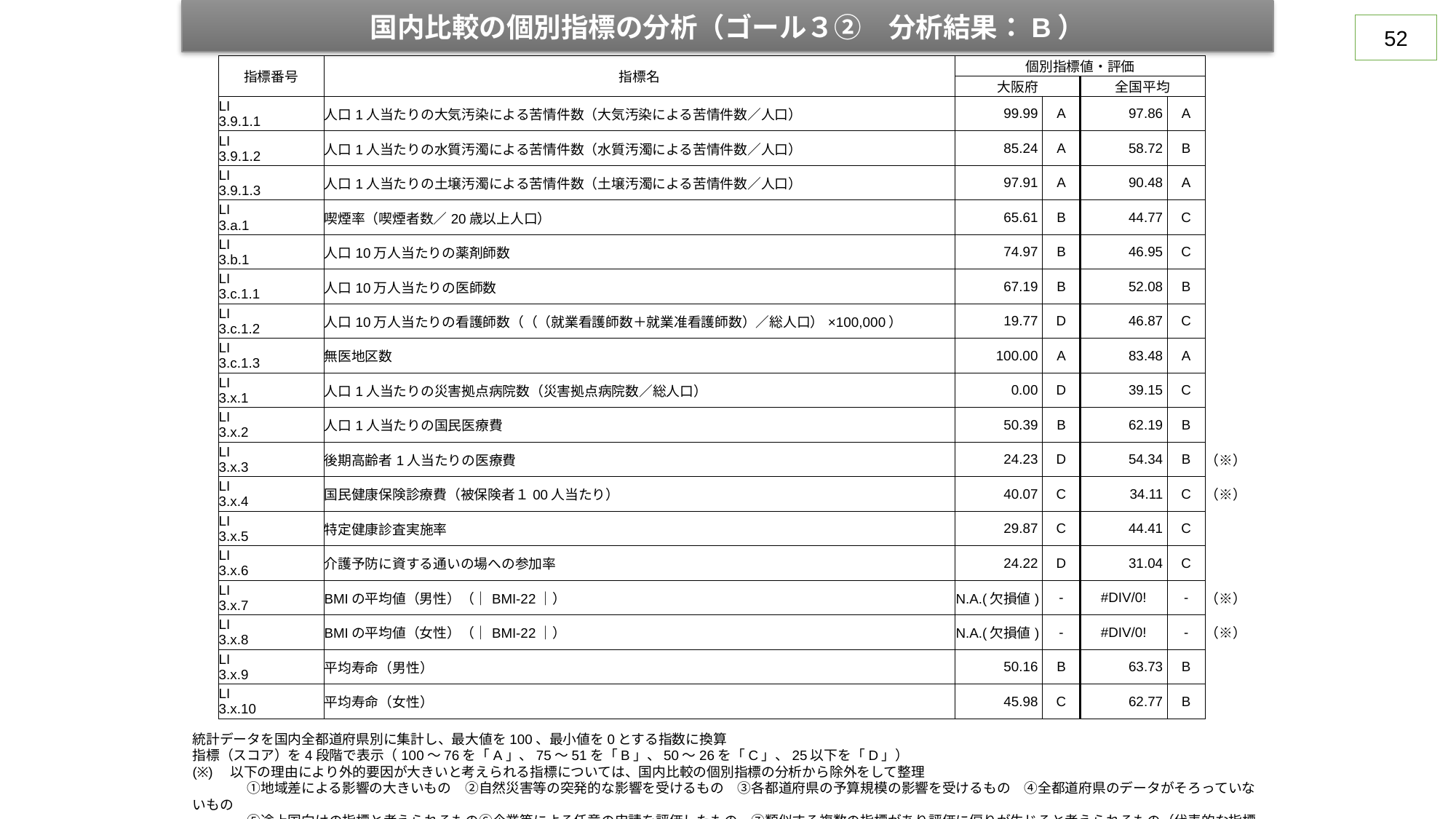

国内比較の個別指標の分析（ゴール３②　分析結果：B）
52
| 指標番号 | 指標名 | 個別指標値・評価 |  |  |  |  |
| --- | --- | --- | --- | --- | --- | --- |
|  |  | 大阪府 |  | 全国平均 |  |  |
| LI 3.9.1.1 | 人口1人当たりの大気汚染による苦情件数（大気汚染による苦情件数／人口） | 99.99 | A | 97.86 | A |  |
| LI 3.9.1.2 | 人口1人当たりの水質汚濁による苦情件数（水質汚濁による苦情件数／人口） | 85.24 | A | 58.72 | B |  |
| LI 3.9.1.3 | 人口1人当たりの土壌汚濁による苦情件数（土壌汚濁による苦情件数／人口） | 97.91 | A | 90.48 | A |  |
| LI 3.a.1 | 喫煙率（喫煙者数／20歳以上人口） | 65.61 | B | 44.77 | C |  |
| LI 3.b.1 | 人口10万人当たりの薬剤師数 | 74.97 | B | 46.95 | C |  |
| LI 3.c.1.1 | 人口10万人当たりの医師数 | 67.19 | B | 52.08 | B |  |
| LI 3.c.1.2 | 人口10万人当たりの看護師数（（（就業看護師数＋就業准看護師数）／総人口）×100,000） | 19.77 | D | 46.87 | C |  |
| LI 3.c.1.3 | 無医地区数 | 100.00 | A | 83.48 | A |  |
| LI 3.x.1 | 人口1人当たりの災害拠点病院数（災害拠点病院数／総人口） | 0.00 | D | 39.15 | C |  |
| LI 3.x.2 | 人口1人当たりの国民医療費 | 50.39 | B | 62.19 | B |  |
| LI 3.x.3 | 後期高齢者1人当たりの医療費 | 24.23 | D | 54.34 | B | （※） |
| LI 3.x.4 | 国民健康保険診療費（被保険者１00人当たり） | 40.07 | C | 34.11 | C | （※） |
| LI 3.x.5 | 特定健康診査実施率 | 29.87 | C | 44.41 | C |  |
| LI 3.x.6 | 介護予防に資する通いの場への参加率 | 24.22 | D | 31.04 | C |  |
| LI 3.x.7 | BMIの平均値（男性）（｜BMI-22｜） | N.A.(欠損値) | ‐ | #DIV/0! | ‐ | （※） |
| LI 3.x.8 | BMIの平均値（女性）（｜BMI-22｜） | N.A.(欠損値) | ‐ | #DIV/0! | ‐ | （※） |
| LI 3.x.9 | 平均寿命（男性） | 50.16 | B | 63.73 | B |  |
| LI 3.x.10 | 平均寿命（女性） | 45.98 | C | 62.77 | B |  |
統計データを国内全都道府県別に集計し、最大値を100、最小値を0とする指数に換算
指標（スコア）を4段階で表示（100～76を「A」、75～51を「B」、50～26を「C」、25以下を「D」）
(※)　以下の理由により外的要因が大きいと考えられる指標については、国内比較の個別指標の分析から除外をして整理
　　　　①地域差による影響の大きいもの　②自然災害等の突発的な影響を受けるもの　③各都道府県の予算規模の影響を受けるもの　④全都道府県のデータがそろっていないもの
　　　　⑤途上国向けの指標と考えられるもの⑥企業等による任意の申請を評価したもの　⑦類似する複数の指標があり評価に偏りが生じると考えられるもの（代表的な指標で評価）